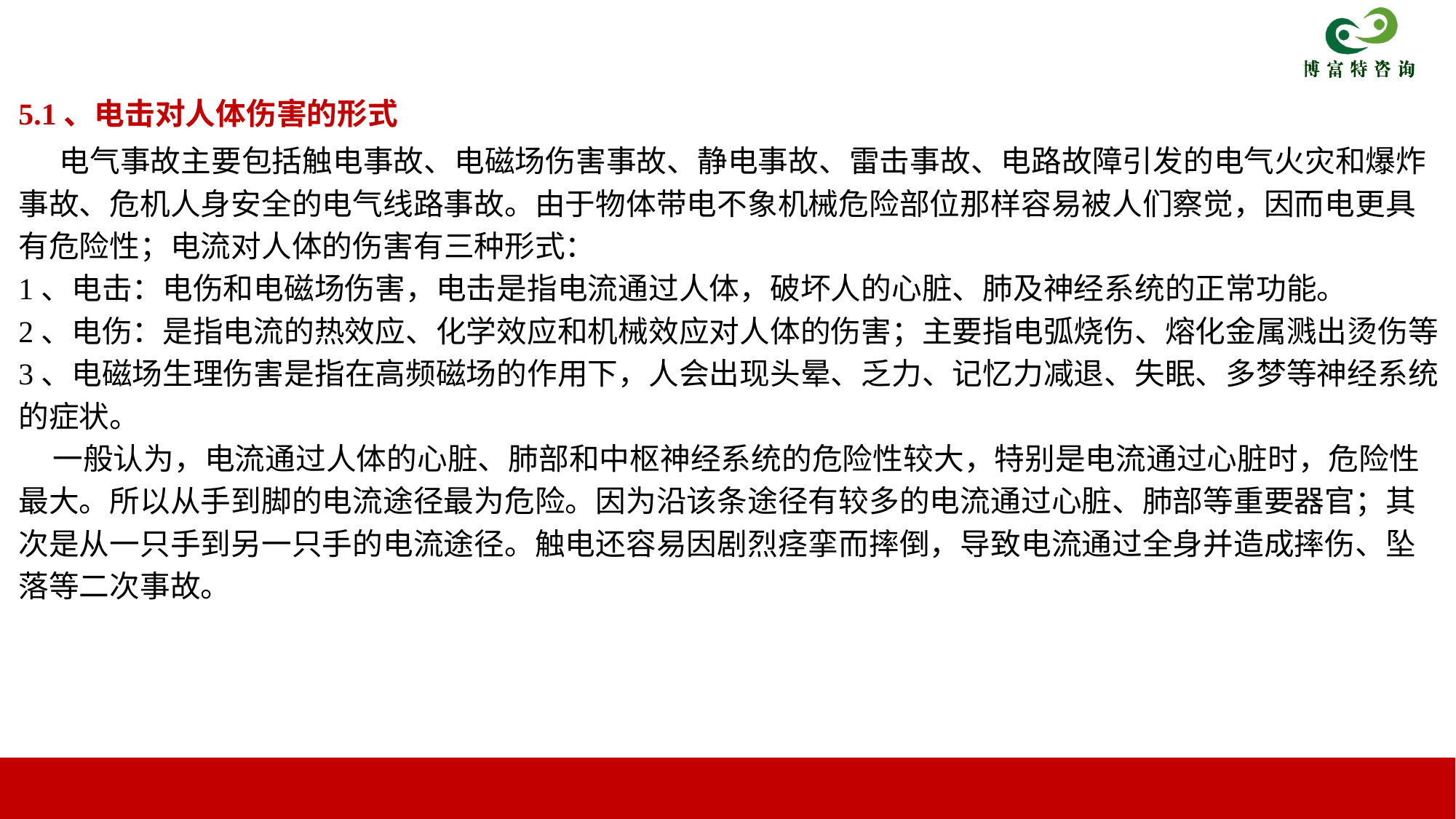

5.1、电击对人体伤害的形式
     电气事故主要包括触电事故、电磁场伤害事故、静电事故、雷击事故、电路故障引发的电气火灾和爆炸
事故、危机人身安全的电气线路事故。由于物体带电不象机械危险部位那样容易被人们察觉，因而电更具
有危险性；电流对人体的伤害有三种形式：
1、电击：电伤和电磁场伤害，电击是指电流通过人体，破坏人的心脏、肺及神经系统的正常功能。
2、电伤：是指电流的热效应、化学效应和机械效应对人体的伤害；主要指电弧烧伤、熔化金属溅出烫伤等
3、电磁场生理伤害是指在高频磁场的作用下，人会出现头晕、乏力、记忆力减退、失眠、多梦等神经系统
的症状。
    一般认为，电流通过人体的心脏、肺部和中枢神经系统的危险性较大，特别是电流通过心脏时，危险性
最大。所以从手到脚的电流途径最为危险。因为沿该条途径有较多的电流通过心脏、肺部等重要器官；其
次是从一只手到另一只手的电流途径。触电还容易因剧烈痉挛而摔倒，导致电流通过全身并造成摔伤、坠
落等二次事故。